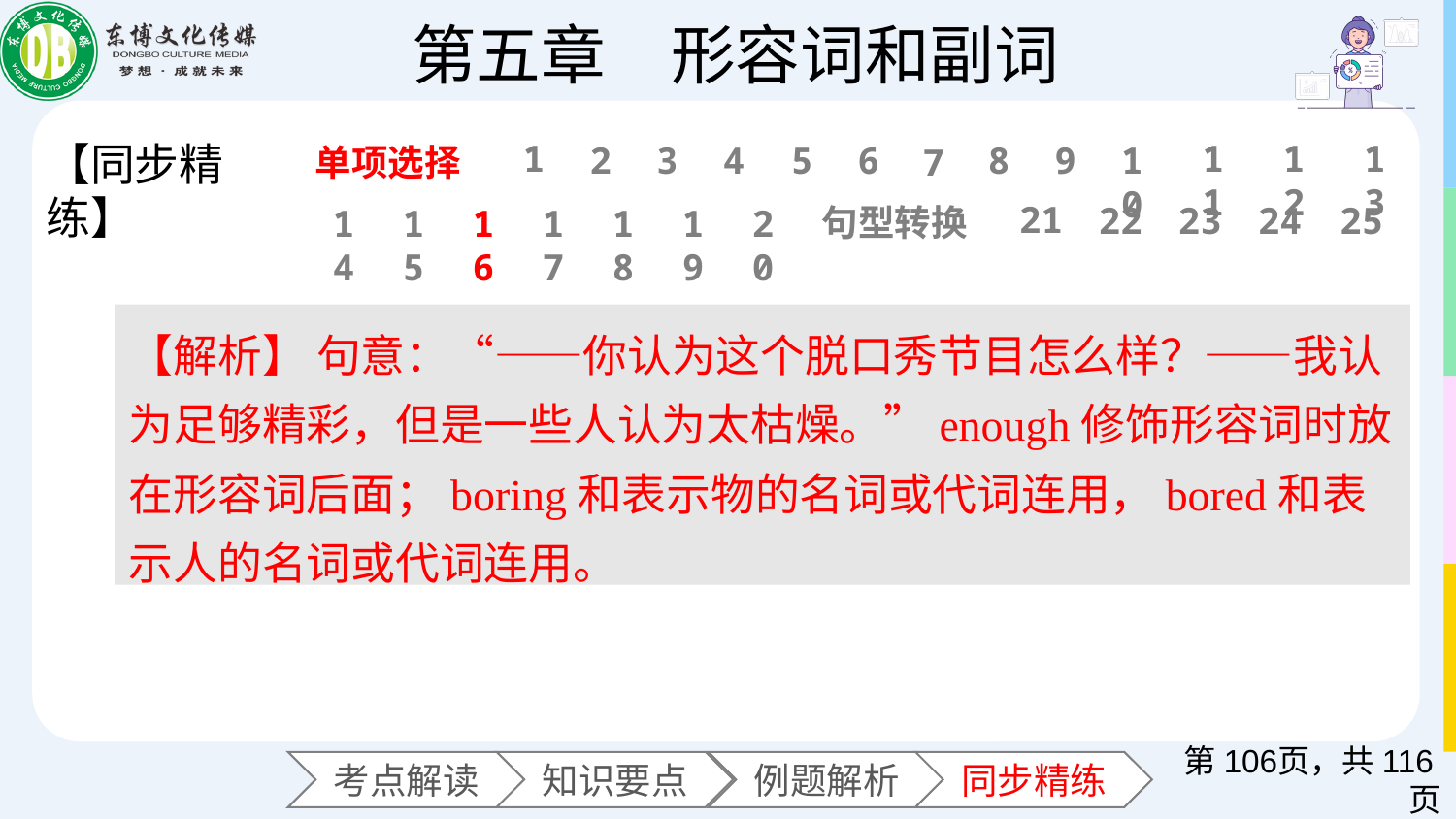

11
12
13
1
【同步精练】
6
2
3
4
5
8
9
10
7
单项选择
21
22
23
24
25
句型转换
14
15
16
17
18
19
20
【解析】 句意：“——你认为这个脱口秀节目怎么样？——我认为足够精彩，但是一些人认为太枯燥。”enough修饰形容词时放在形容词后面；boring和表示物的名词或代词连用，bored和表示人的名词或代词连用。
第106页，共116页